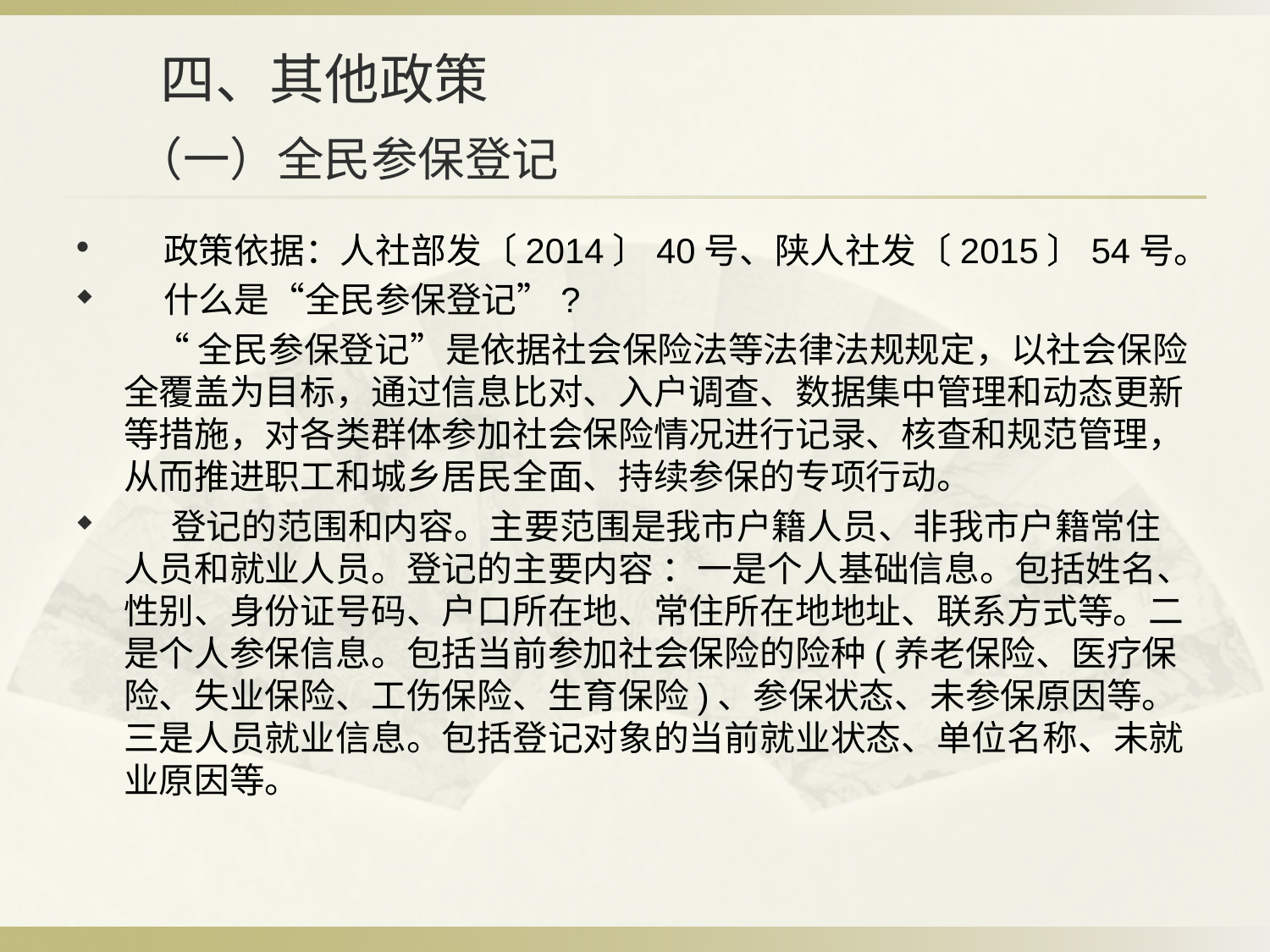

# 四、其他政策 （一）全民参保登记
    政策依据：人社部发〔2014〕40号、陕人社发〔2015〕54号。
    什么是“全民参保登记”?
          “全民参保登记”是依据社会保险法等法律法规规定，以社会保险全覆盖为目标，通过信息比对、入户调查、数据集中管理和动态更新等措施，对各类群体参加社会保险情况进行记录、核查和规范管理，从而推进职工和城乡居民全面、持续参保的专项行动。
     登记的范围和内容。主要范围是我市户籍人员、非我市户籍常住人员和就业人员。登记的主要内容 ：一是个人基础信息。包括姓名、性别、身份证号码、户口所在地、常住所在地地址、联系方式等。二是个人参保信息。包括当前参加社会保险的险种(养老保险、医疗保险、失业保险、工伤保险、生育保险)、参保状态、未参保原因等。三是人员就业信息。包括登记对象的当前就业状态、单位名称、未就业原因等。